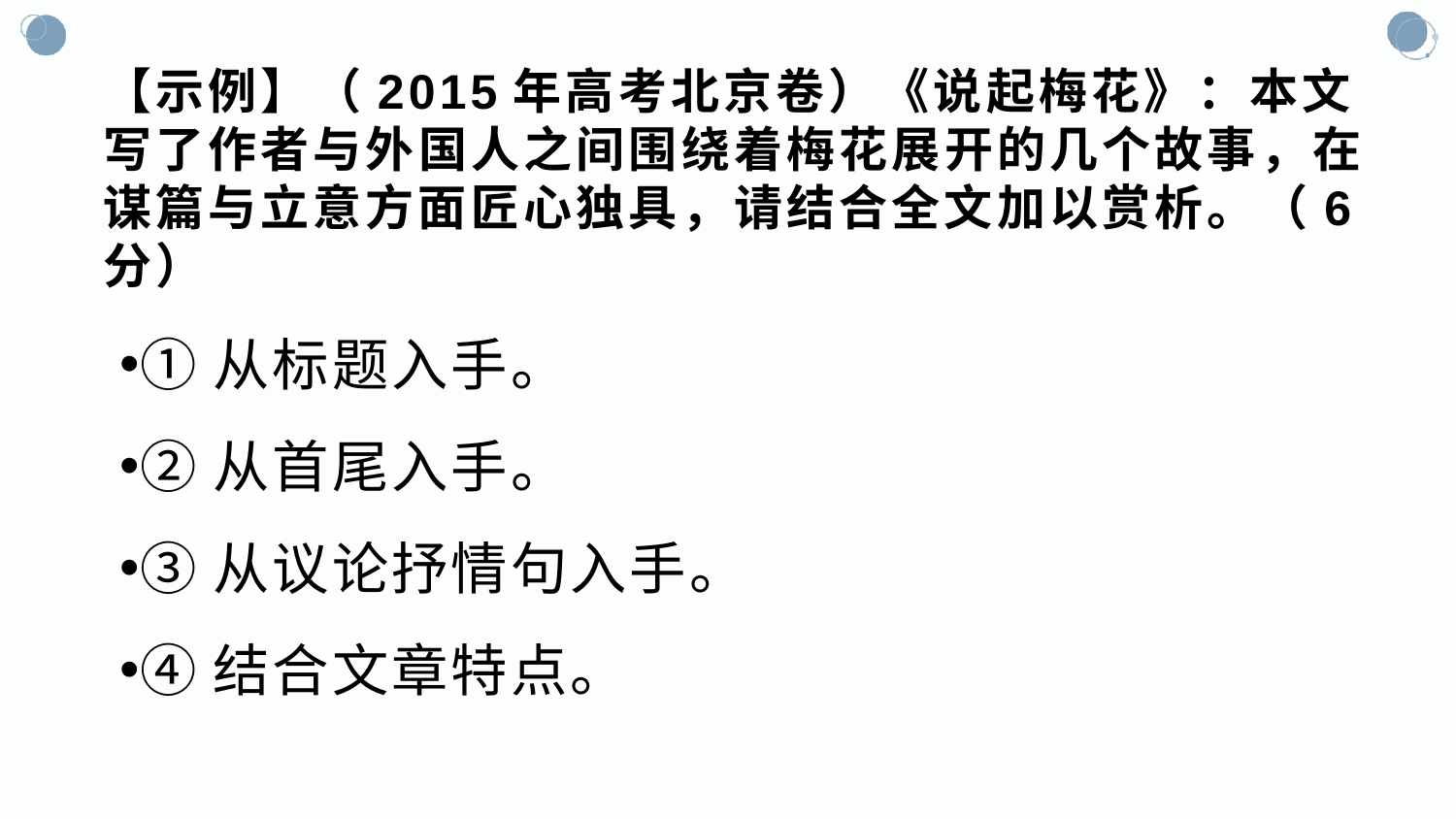

# 【示例】（2015年高考北京卷）《说起梅花》：本文写了作者与外国人之间围绕着梅花展开的几个故事，在谋篇与立意方面匠心独具，请结合全文加以赏析。（6分）
①从标题入手。
②从首尾入手。
③从议论抒情句入手。
④结合文章特点。